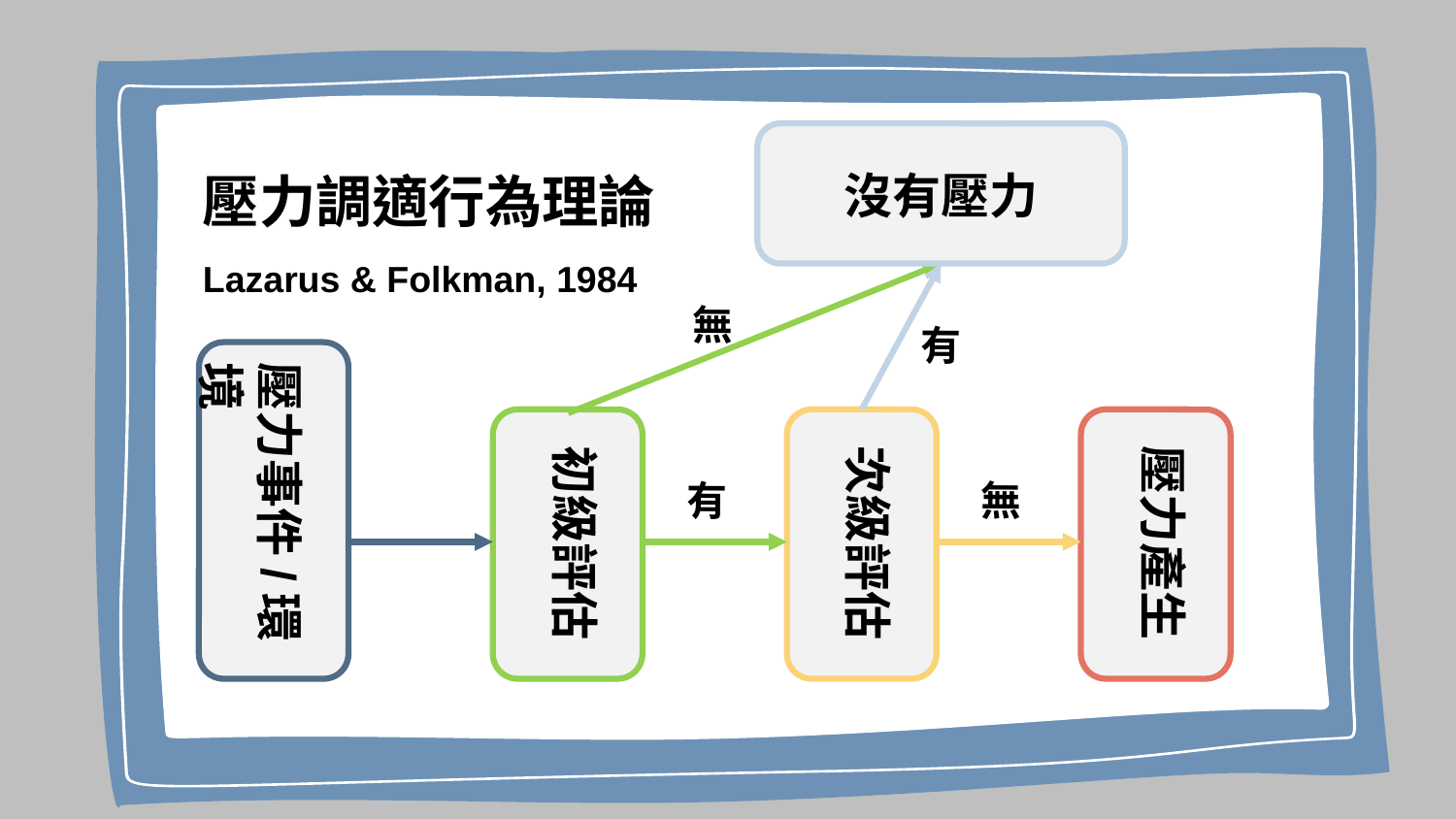

壓力調適行為理論
Lazarus & Folkman, 1984
沒有壓力
無
有

壓力事件/環境
壓力產生

初級評估
次級評估
有
無